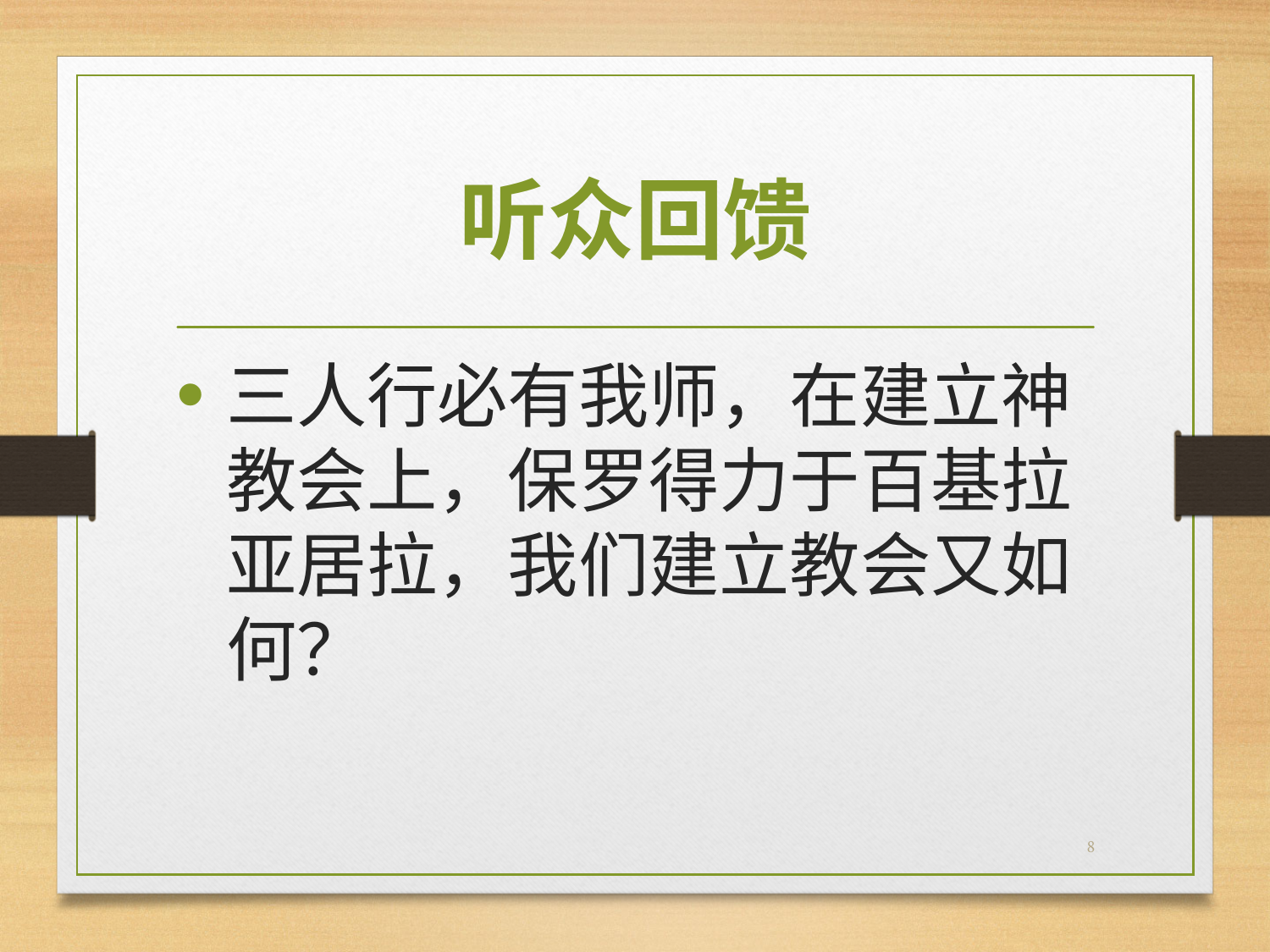

# 听众回馈
三人行必有我师，在建立神教会上，保罗得力于百基拉亚居拉，我们建立教会又如何？
8